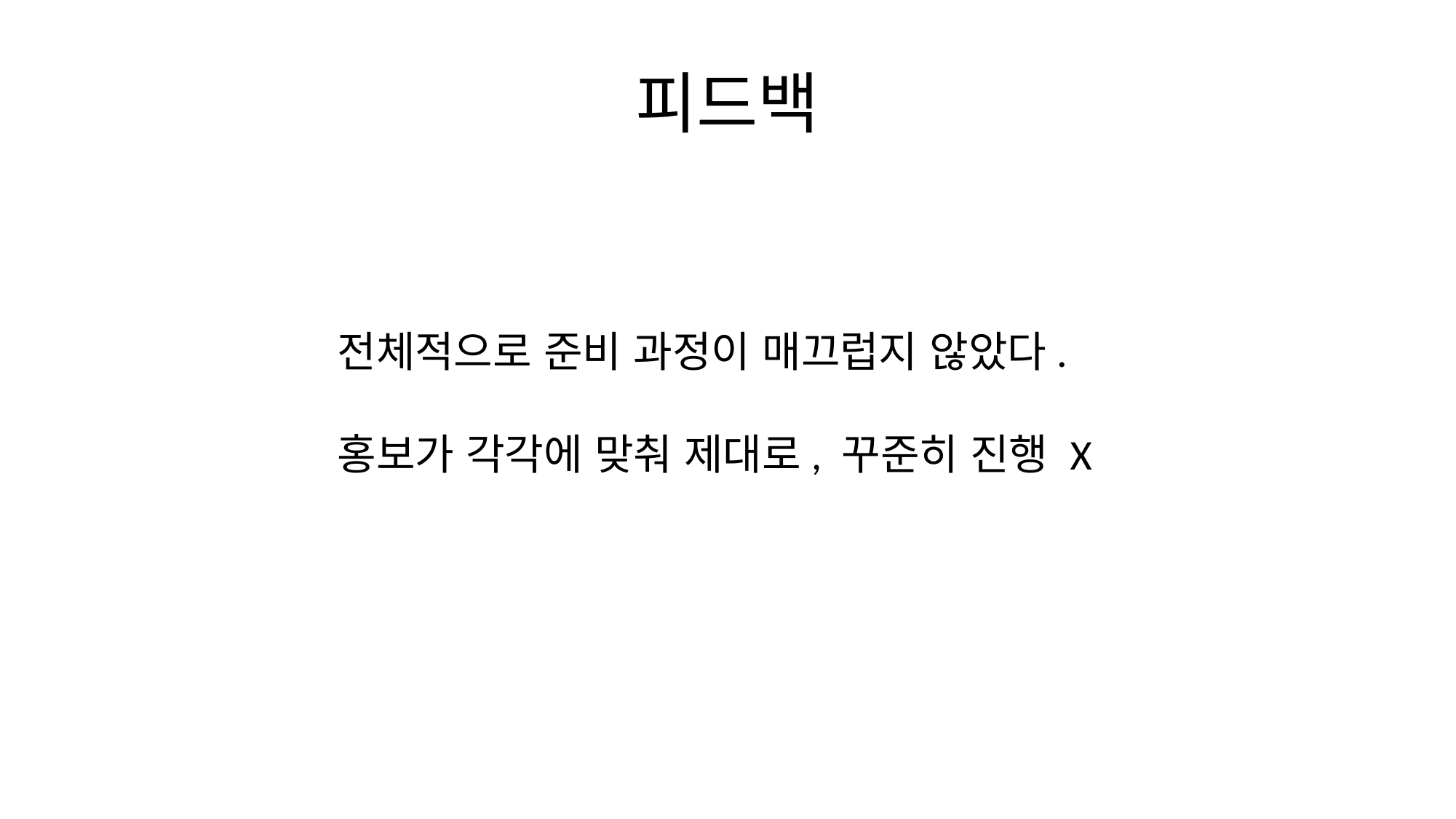

# 피드백
전체적으로 준비 과정이 매끄럽지 않았다.

홍보가 각각에 맞춰 제대로, 꾸준히 진행 X